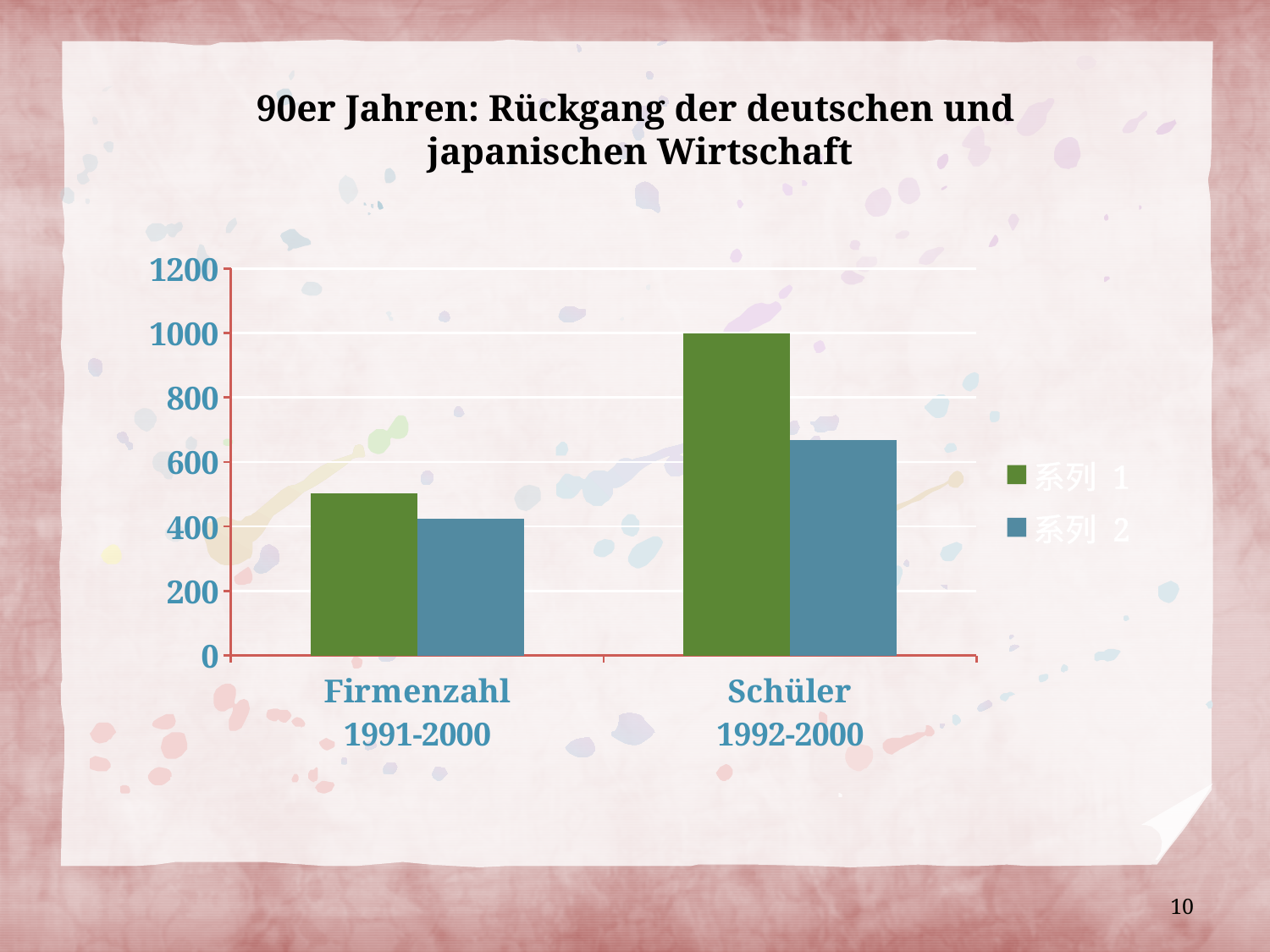

# 90er Jahren: Rückgang der deutschen und  japanischen Wirtschaft

### Chart

| Category | 系列 1 | 系列 2 |
|---|---|---|
| Firmenzahl
1991-2000 | 502.0 | 425.0 |
| Schüler
1992-2000 | 998.0 | 668.0 |
10